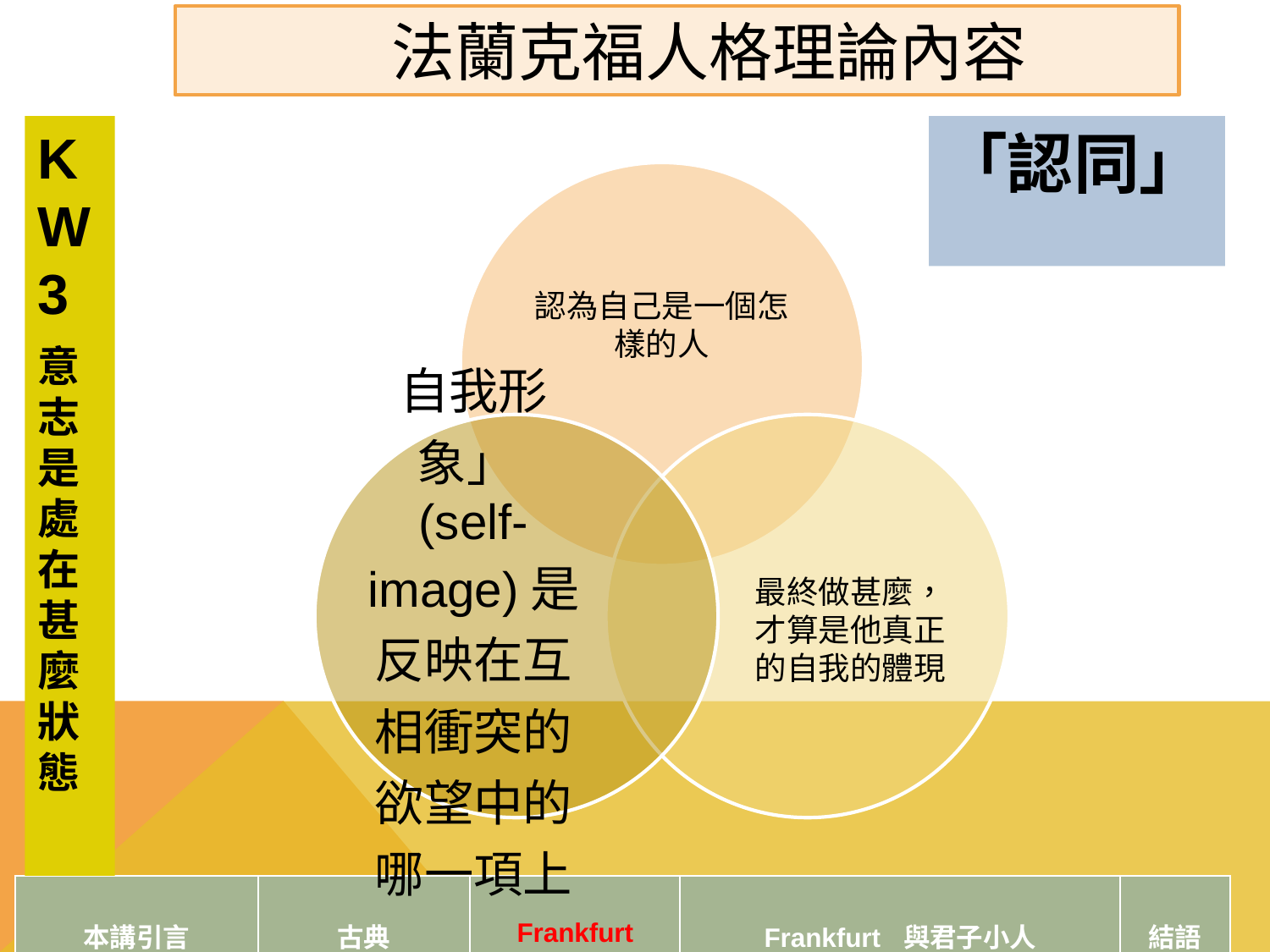

法蘭克福人格理論內容
KW3
意志是處在甚麼狀態
「認同」
認為自己是一個怎樣的人
最終做甚麼，才算是他真正的自我的體現
自我形象」(self-image)是反映在互相衝突的欲望中的哪一項上
| 本講引言 | 古典 | Frankfurt | Frankfurt 與君子小人 | 結語 |
| --- | --- | --- | --- | --- |